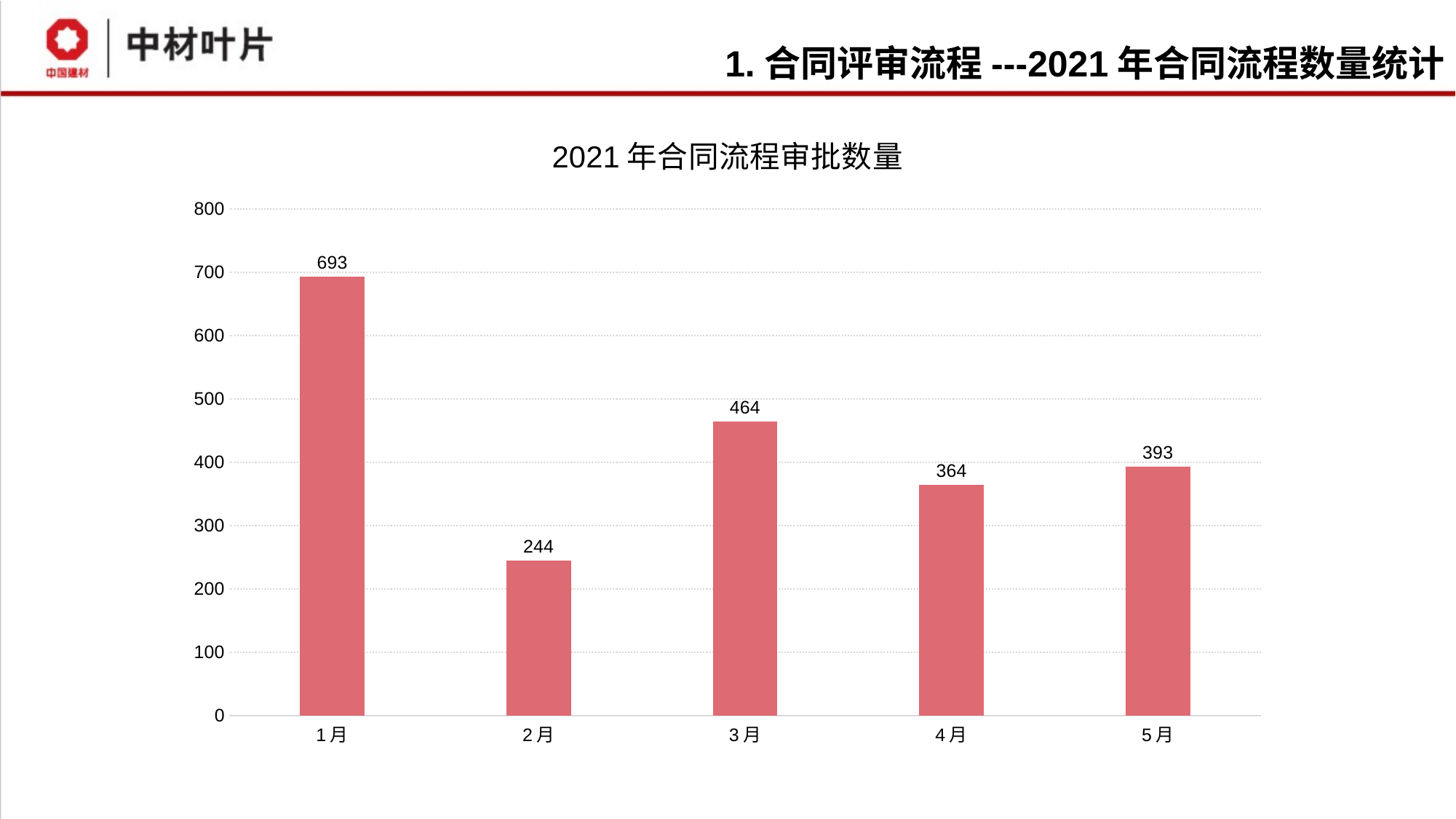

# 1.合同评审流程---2021年合同流程数量统计

### Chart: 2021年合同流程审批数量

| Category | 合同数量 |
|---|---|
| 1月 | 693.0 |
| 2月 | 244.0 |
| 3月 | 464.0 |
| 4月 | 364.0 |
| 5月 | 393.0 |